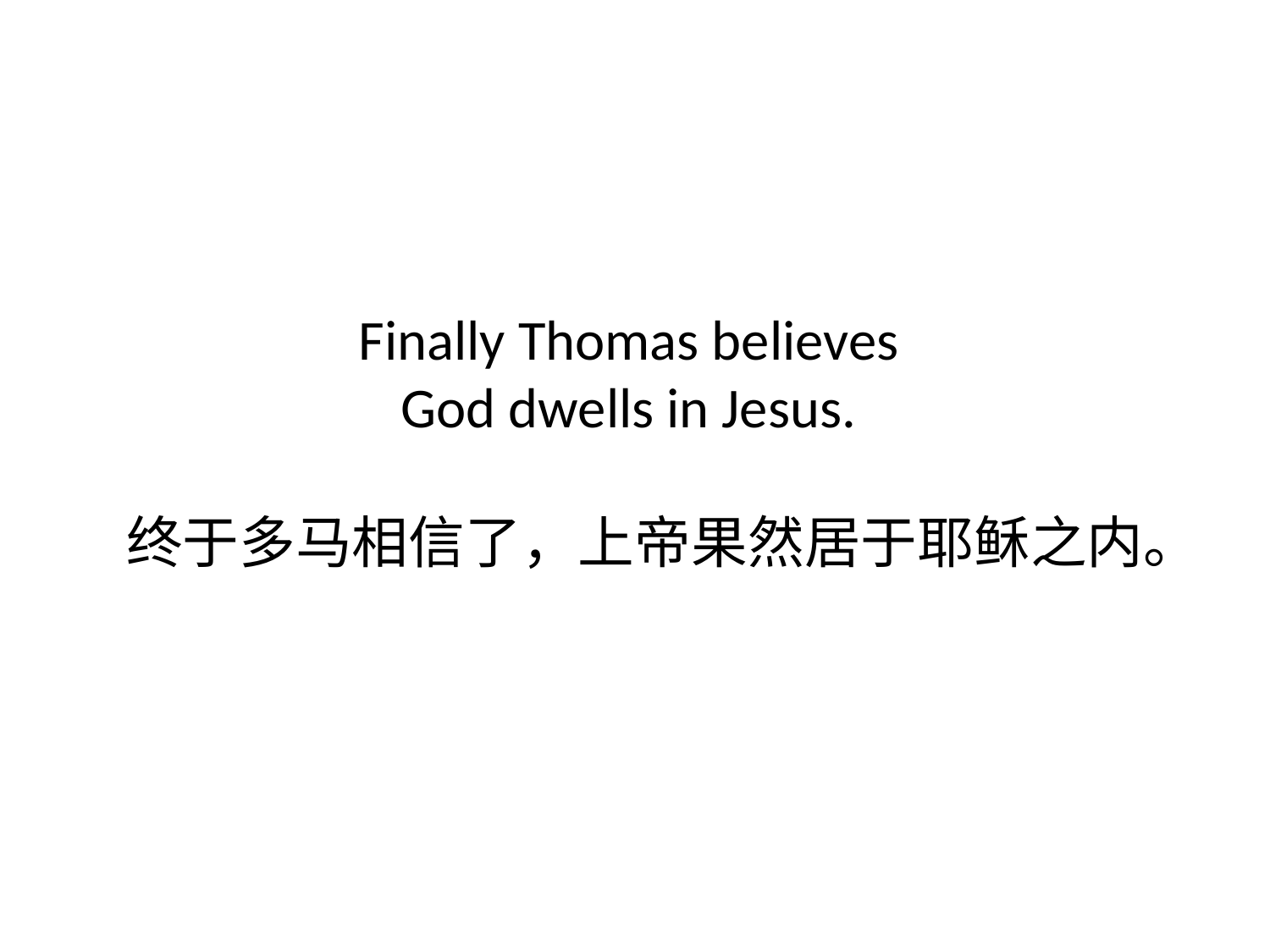

# Finally Thomas believes God dwells in Jesus. 终于多马相信了，上帝果然居于耶稣之内。